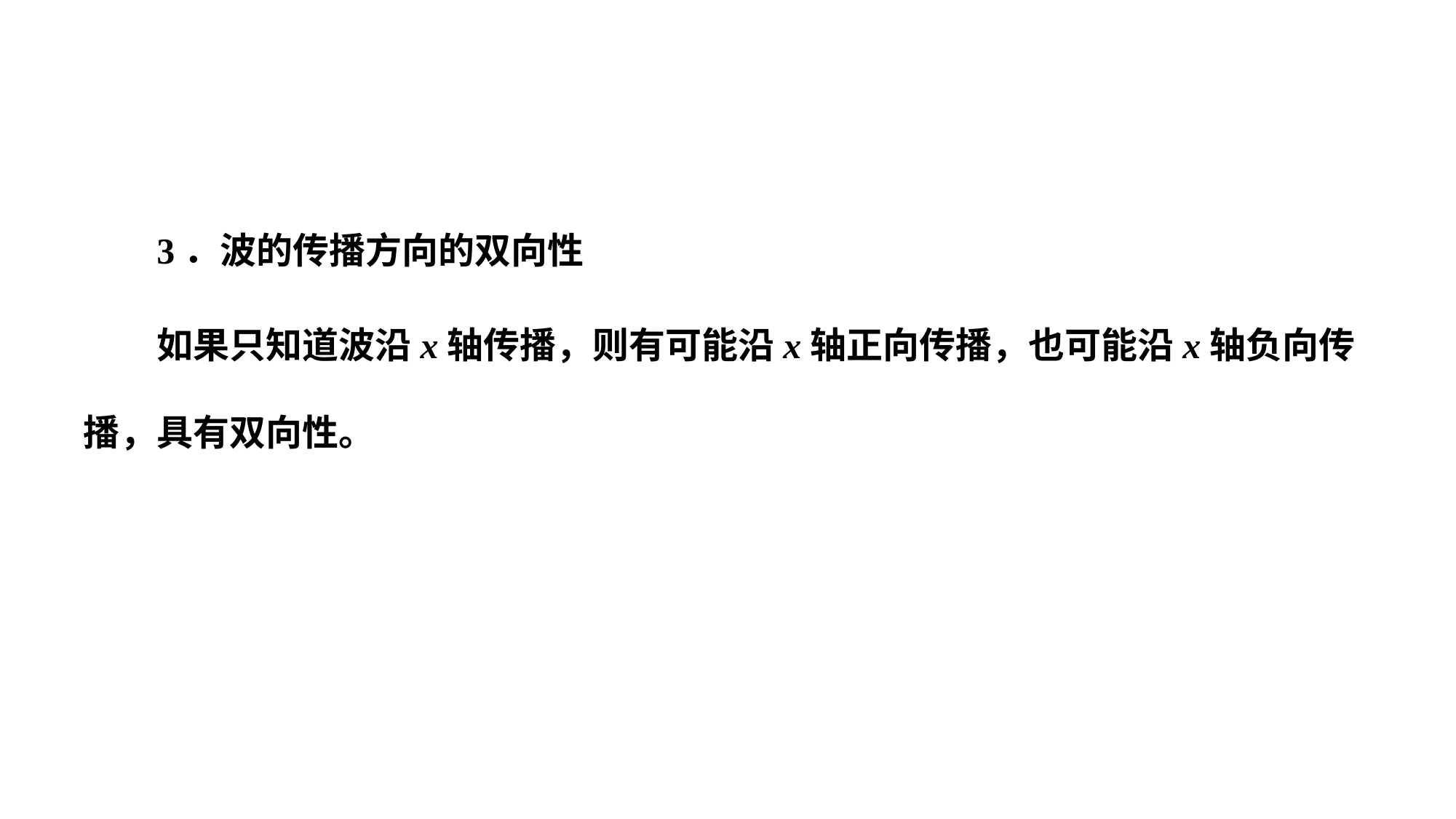

3．波的传播方向的双向性
如果只知道波沿x轴传播，则有可能沿x轴正向传播，也可能沿x轴负向传播，具有双向性。